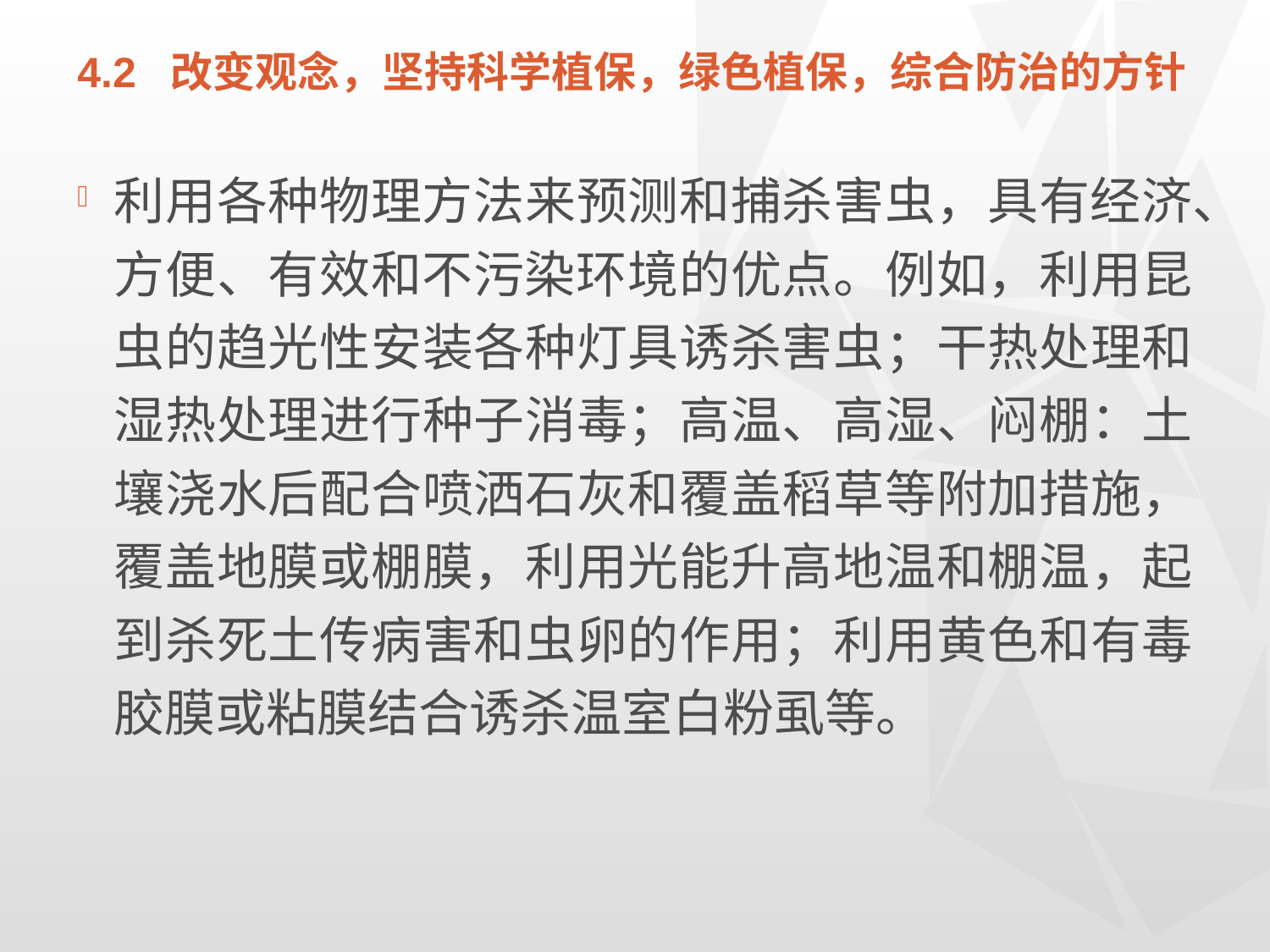

# 4.2  改变观念，坚持科学植保，绿色植保，综合防治的方针
利用各种物理方法来预测和捕杀害虫，具有经济、方便、有效和不污染环境的优点。例如，利用昆虫的趋光性安装各种灯具诱杀害虫；干热处理和湿热处理进行种子消毒；高温、高湿、闷棚：土壤浇水后配合喷洒石灰和覆盖稻草等附加措施，覆盖地膜或棚膜，利用光能升高地温和棚温，起到杀死土传病害和虫卵的作用；利用黄色和有毒胶膜或粘膜结合诱杀温室白粉虱等。